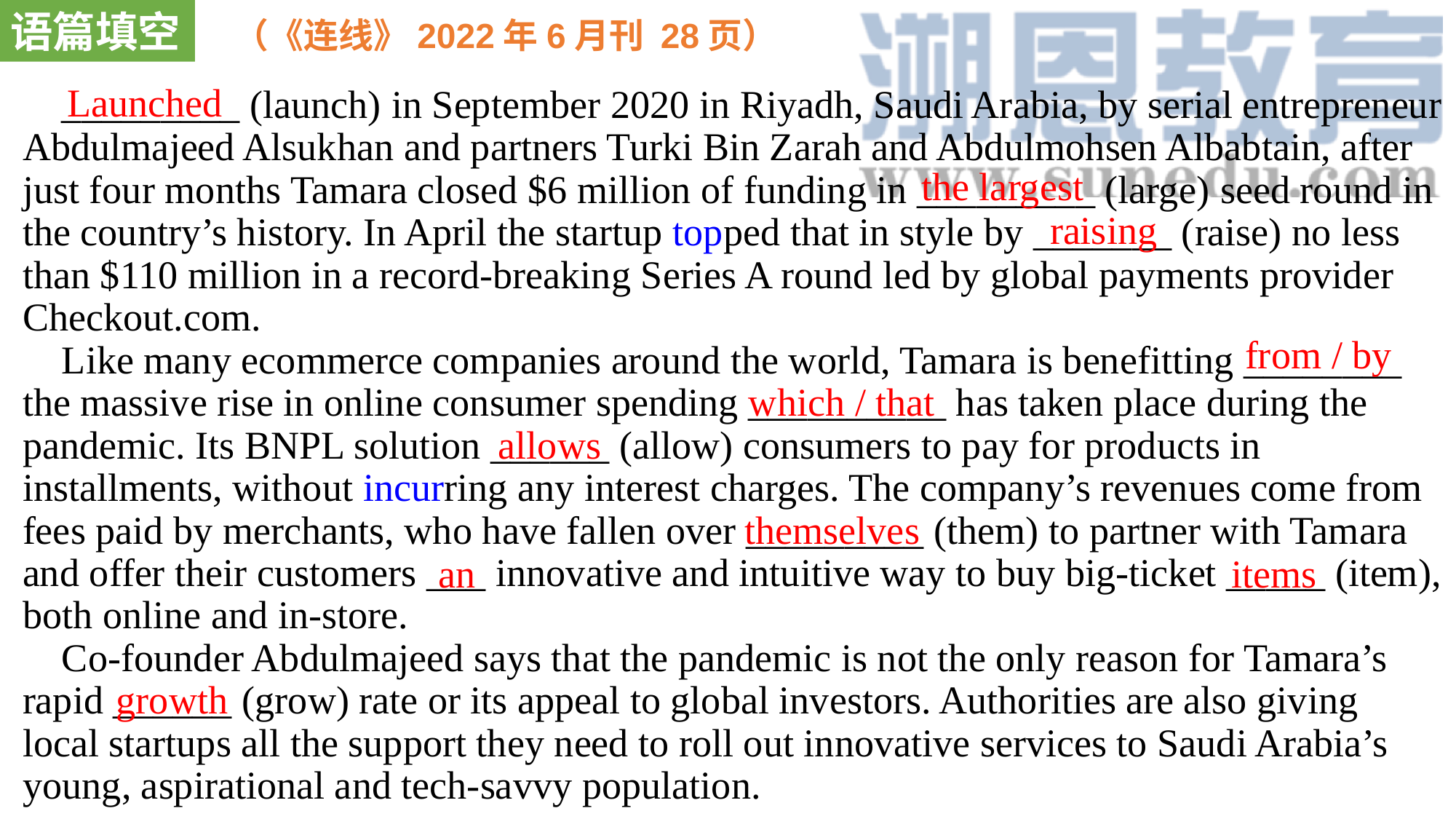

语篇填空
（《连线》2022年6月刊 28页）
Launched
    _________ (launch) in September 2020 in Riyadh, Saudi Arabia, by serial entrepreneur Abdulmajeed Alsukhan and partners Turki Bin Zarah and Abdulmohsen Albabtain, after just four months Tamara closed $6 million of funding in _________ (large) seed round in the country’s history. In April the startup topped that in style by _______ (raise) no less than $110 million in a record-breaking Series A round led by global payments provider Checkout.com.
    Like many ecommerce companies around the world, Tamara is benefitting ________ the massive rise in online consumer spending __________ has taken place during the pandemic. Its BNPL solution ______ (allow) consumers to pay for products in installments, without incurring any interest charges. The company’s revenues come from fees paid by merchants, who have fallen over _________ (them) to partner with Tamara and offer their customers ___ innovative and intuitive way to buy big-ticket _____ (item), both online and in-store.
    Co-founder Abdulmajeed says that the pandemic is not the only reason for Tamara’s rapid ______ (grow) rate or its appeal to global investors. Authorities are also giving local startups all the support they need to roll out innovative services to Saudi Arabia’s young, aspirational and tech-savvy population.
the largest
raising
from / by
which / that
allows
themselves
an
items
growth